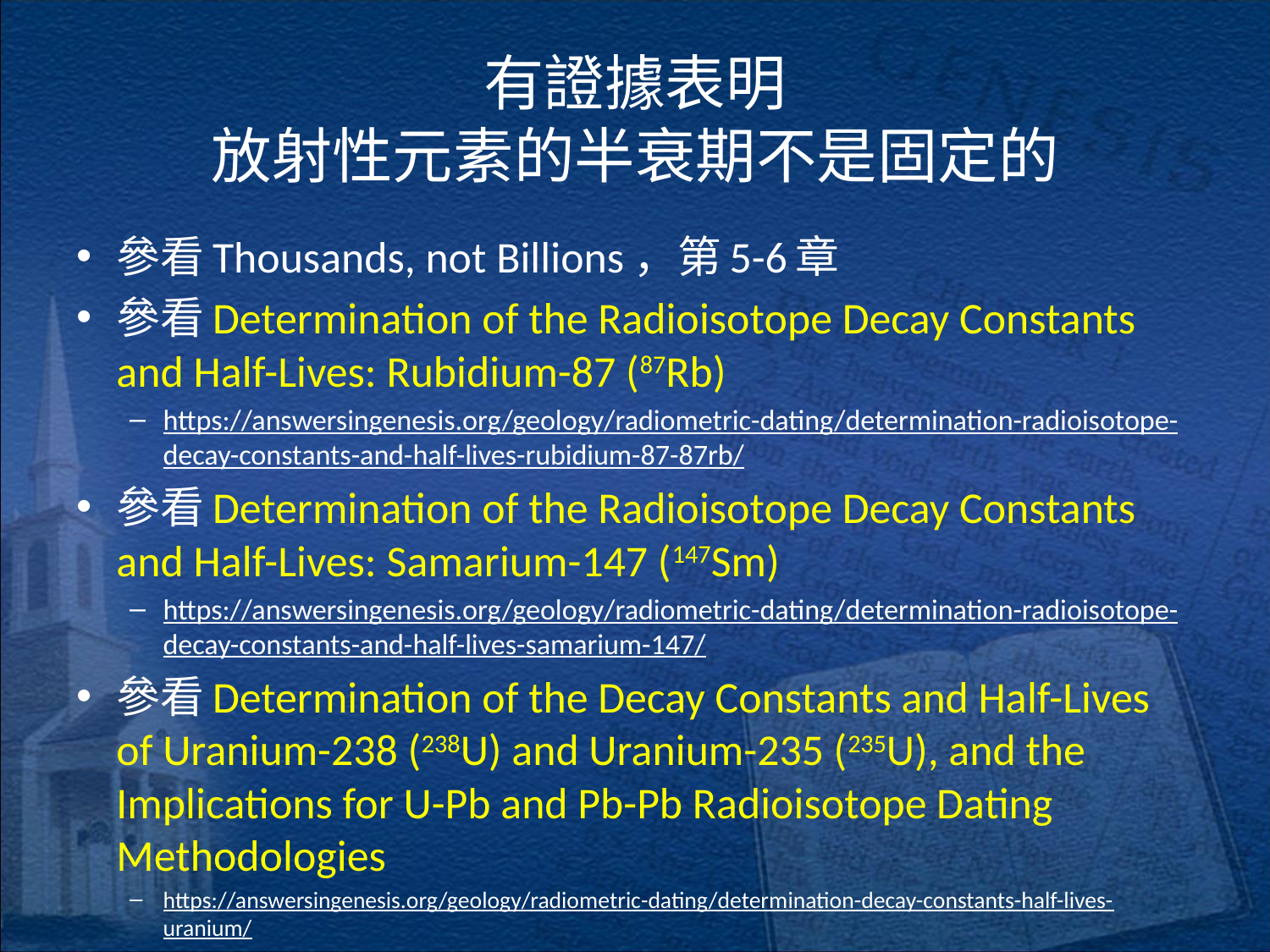

# 有證據表明 放射性元素的半衰期不是固定的
參看Thousands, not Billions，第5-6章
參看Determination of the Radioisotope Decay Constants and Half-Lives: Rubidium-87 (87Rb)
https://answersingenesis.org/geology/radiometric-dating/determination-radioisotope-decay-constants-and-half-lives-rubidium-87-87rb/
參看Determination of the Radioisotope Decay Constants and Half-Lives: Samarium-147 (147Sm)
https://answersingenesis.org/geology/radiometric-dating/determination-radioisotope-decay-constants-and-half-lives-samarium-147/
參看Determination of the Decay Constants and Half-Lives of Uranium-238 (238U) and Uranium-235 (235U), and the Implications for U-Pb and Pb-Pb Radioisotope Dating Methodologies
https://answersingenesis.org/geology/radiometric-dating/determination-decay-constants-half-lives-uranium/